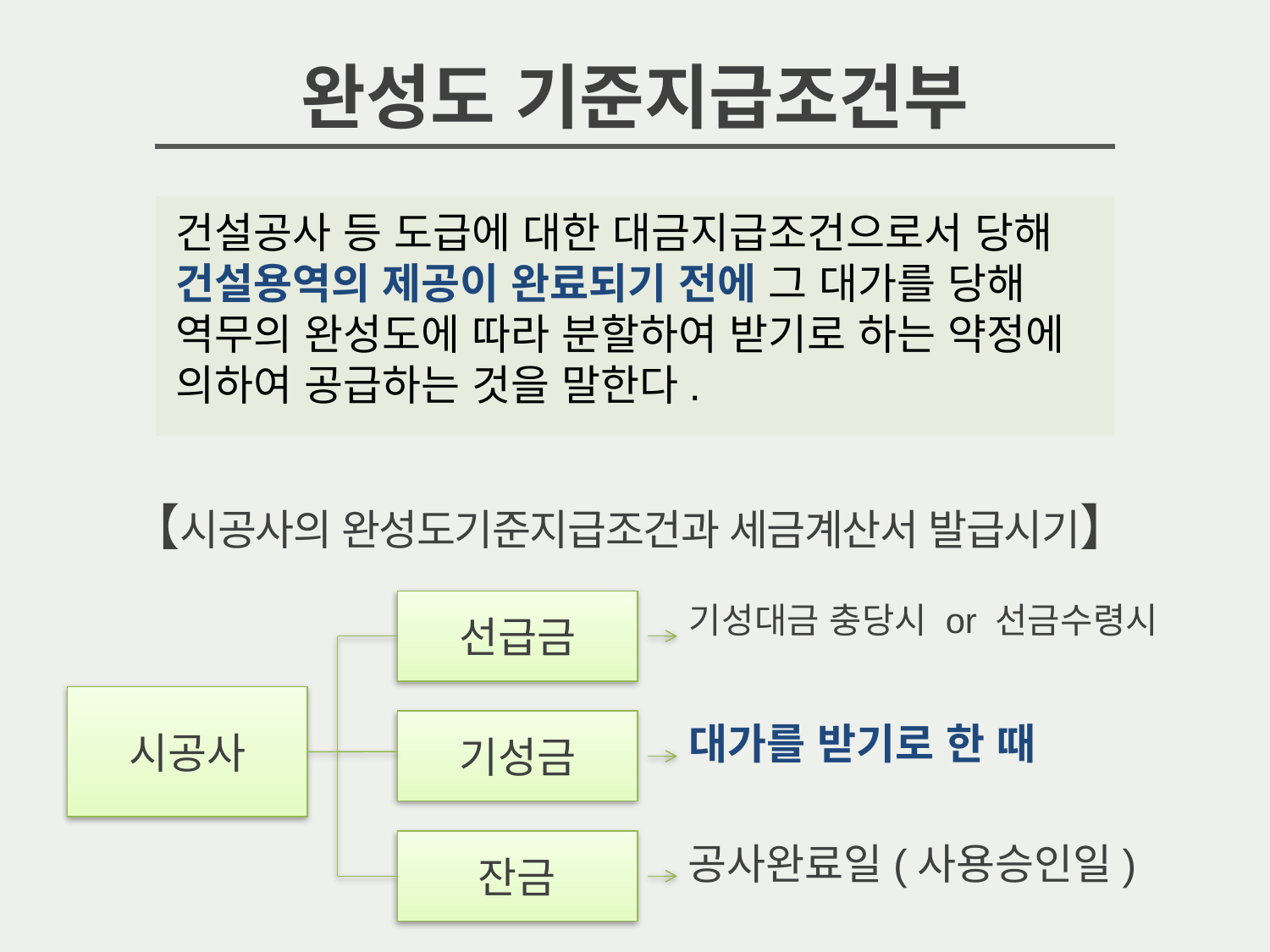

완성도 기준지급조건부

건설공사 등 도급에 대한 대금지급조건으로서 당해 건설용역의 제공이 완료되기 전에 그 대가를 당해 역무의 완성도에 따라 분할하여 받기로 하는 약정에 의하여 공급하는 것을 말한다.

【시공사의 완성도기준지급조건과 세금계산서 발급시기】
선급금
시공사
기성금
잔금
기성대금 충당시 or 선금수령시
대가를 받기로 한 때
공사완료일(사용승인일)